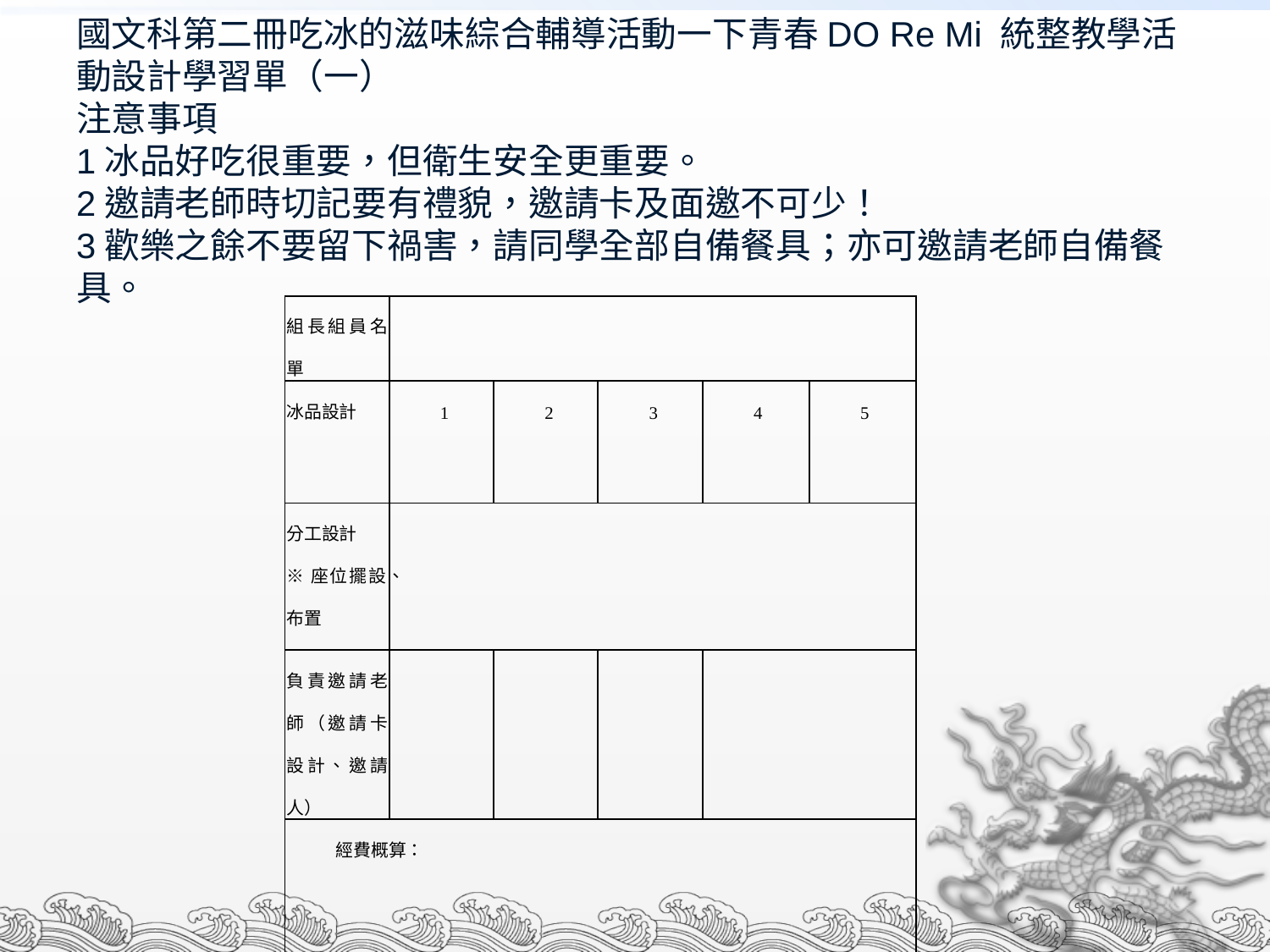

# 國文科第二冊吃冰的滋味綜合輔導活動一下青春DO Re Mi 統整教學活動設計學習單（一） 注意事項 1冰品好吃很重要，但衛生安全更重要。 2邀請老師時切記要有禮貌，邀請卡及面邀不可少！ 3歡樂之餘不要留下禍害，請同學全部自備餐具；亦可邀請老師自備餐具。
| 組長組員名單 |  |  |  |  |  |
| --- | --- | --- | --- | --- | --- |
| 冰品設計 | 1 | 2 | 3 | 4 | 5 |
| 分工設計 ※座位擺設、布置 |  |  |  |  |  |
| 負責邀請老師（邀請卡設計、邀請人） |  |  |  |  |  |
| 經費概算： |  |  |  |  |  |